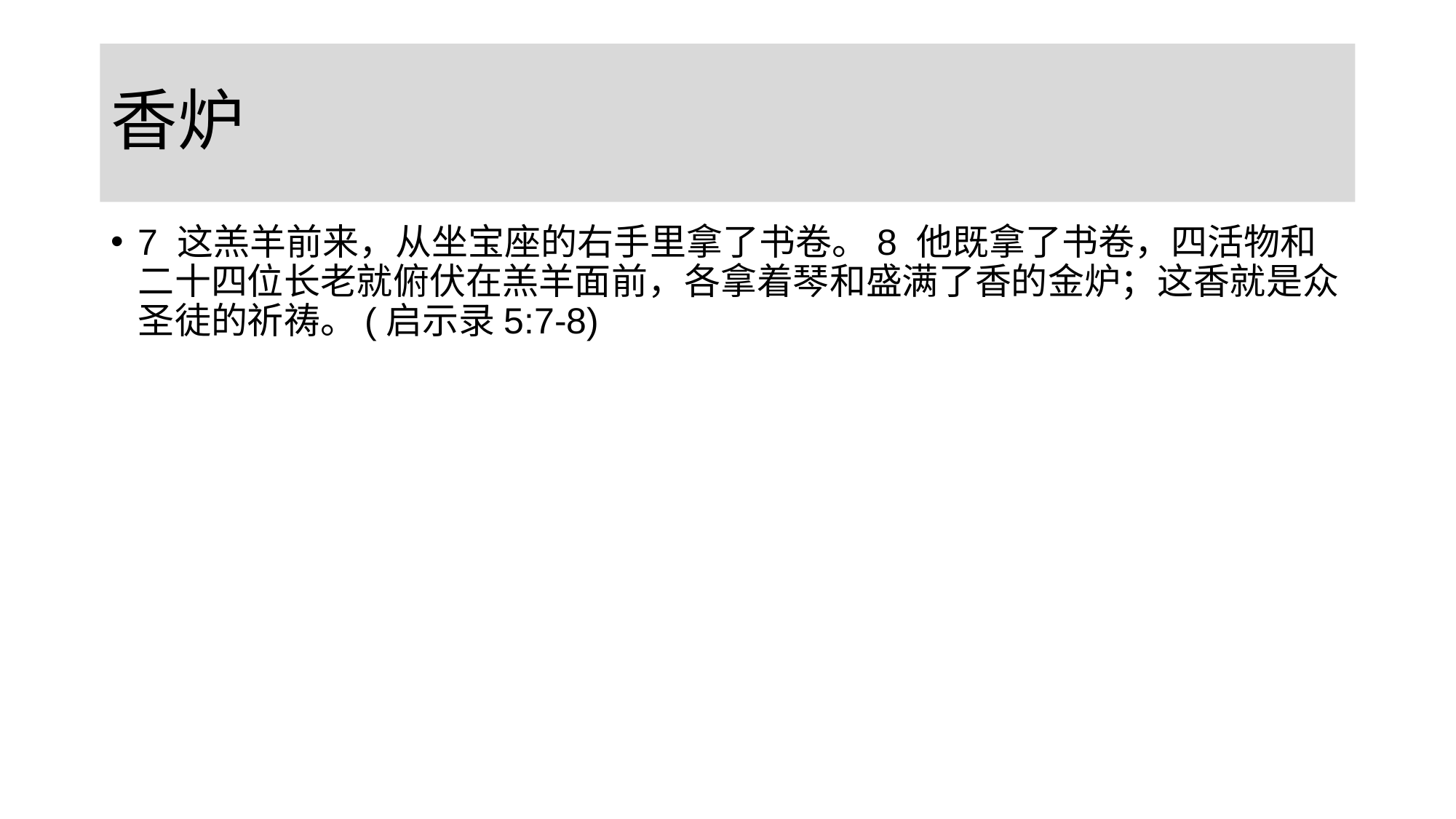

# 香炉
7 这羔羊前来，从坐宝座的右手里拿了书卷。8 他既拿了书卷，四活物和二十四位长老就俯伏在羔羊面前，各拿着琴和盛满了香的金炉；这香就是众圣徒的祈祷。(启示录5:7-8)